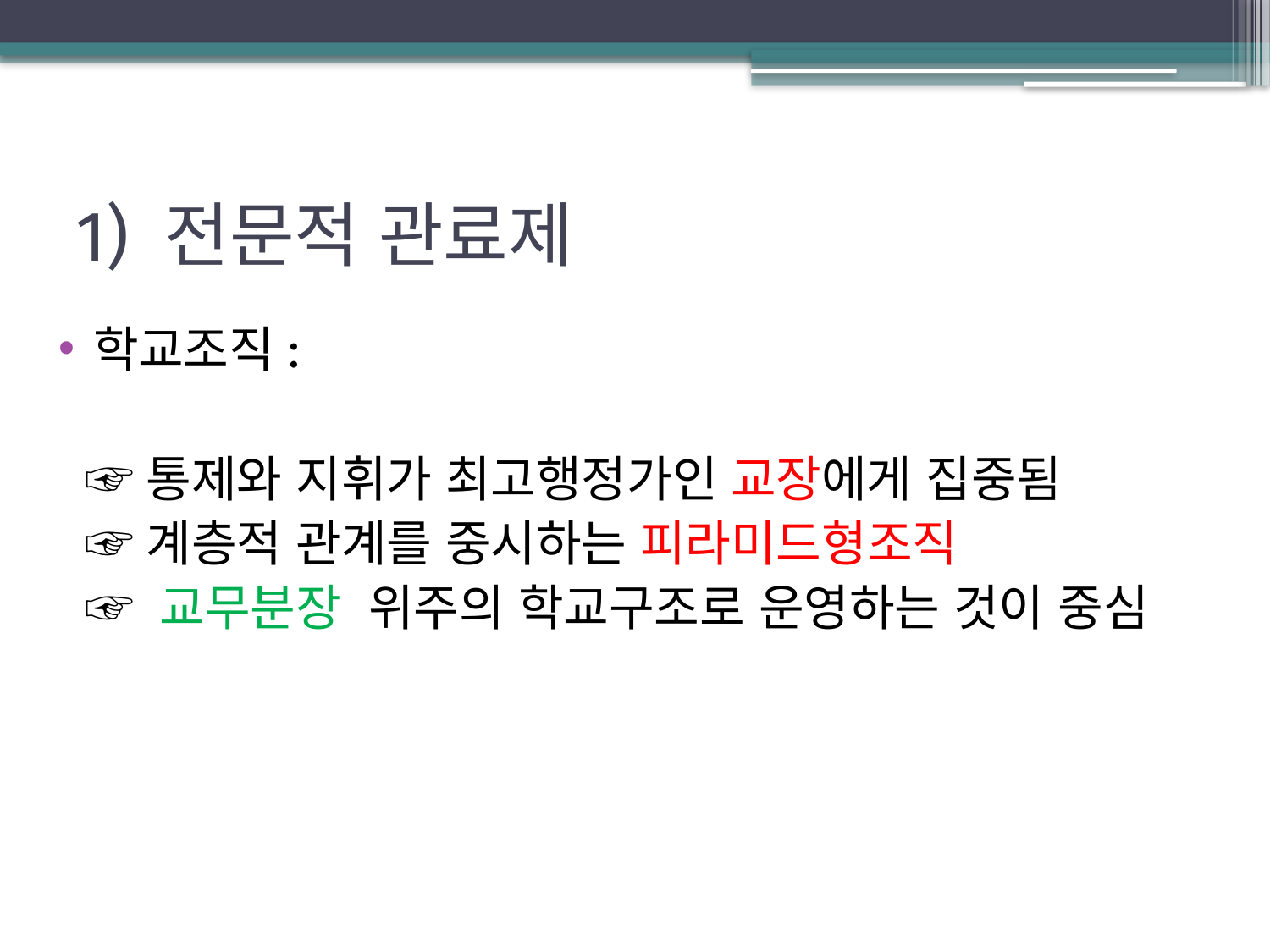

# 1) 전문적 관료제
학교조직:

  ☞통제와 지휘가 최고행정가인 교장에게 집중됨
  ☞계층적 관계를 중시하는 피라미드형조직
  ☞ 교무분장  위주의 학교구조로 운영하는 것이 중심